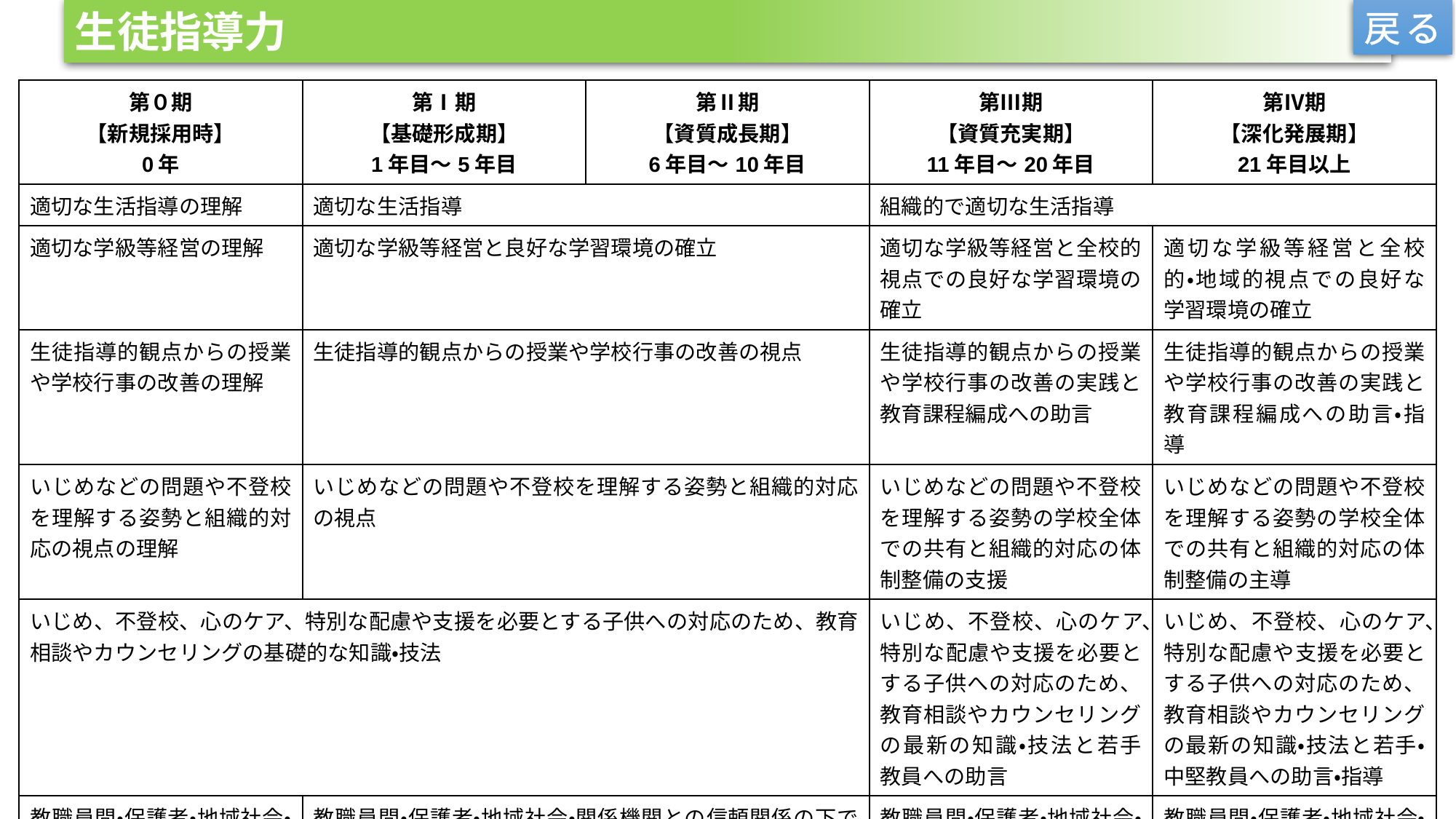

生徒指導力
戻る
| 第０期 【新規採用時】 0年 | 第Ⅰ期 【基礎形成期】 1年目～5年目 | 第Ⅱ期 【資質成長期】 6年目～10年目 | 第Ⅲ期 【資質充実期】 11年目～20年目 | 第Ⅳ期 【深化発展期】 21年目以上 |
| --- | --- | --- | --- | --- |
| 適切な生活指導の理解 | 適切な生活指導 |  | 組織的で適切な生活指導 |  |
| 適切な学級等経営の理解 | 適切な学級等経営と良好な学習環境の確立 |  | 適切な学級等経営と全校的視点での良好な学習環境の確立 | 適切な学級等経営と全校的・地域的視点での良好な学習環境の確立 |
| 生徒指導的観点からの授業や学校行事の改善の理解 | 生徒指導的観点からの授業や学校行事の改善の視点 |  | 生徒指導的観点からの授業や学校行事の改善の実践と教育課程編成への助言 | 生徒指導的観点からの授業や学校行事の改善の実践と教育課程編成への助言・指導 |
| いじめなどの問題や不登校を理解する姿勢と組織的対応の視点の理解 | いじめなどの問題や不登校を理解する姿勢と組織的対応の視点 |  | いじめなどの問題や不登校を理解する姿勢の学校全体での共有と組織的対応の体制整備の支援 | いじめなどの問題や不登校を理解する姿勢の学校全体での共有と組織的対応の体制整備の主導 |
| いじめ、不登校、心のケア、特別な配慮や支援を必要とする子供への対応のため、教育相談やカウンセリングの基礎的な知識・技法 |  |  | いじめ、不登校、心のケア、特別な配慮や支援を必要とする子供への対応のため、教育相談やカウンセリングの最新の知識・技法と若手教員への助言 | いじめ、不登校、心のケア、特別な配慮や支援を必要とする子供への対応のため、教育相談やカウンセリングの最新の知識・技法と若手・中堅教員への助言・指導 |
| 教職員間・保護者・地域社会・関係機関との信頼関係下での連携・協働の重要性の理解 | 教職員間・保護者・地域社会・関係機関との信頼関係の下での連携・協働の視点 |  | 教職員間・保護者・地域社会・関係機関との信頼関係の下での連携・協働の支援 | 教職員間・保護者・地域社会・関係機関との信頼関係の下での連携・協働の主導 |